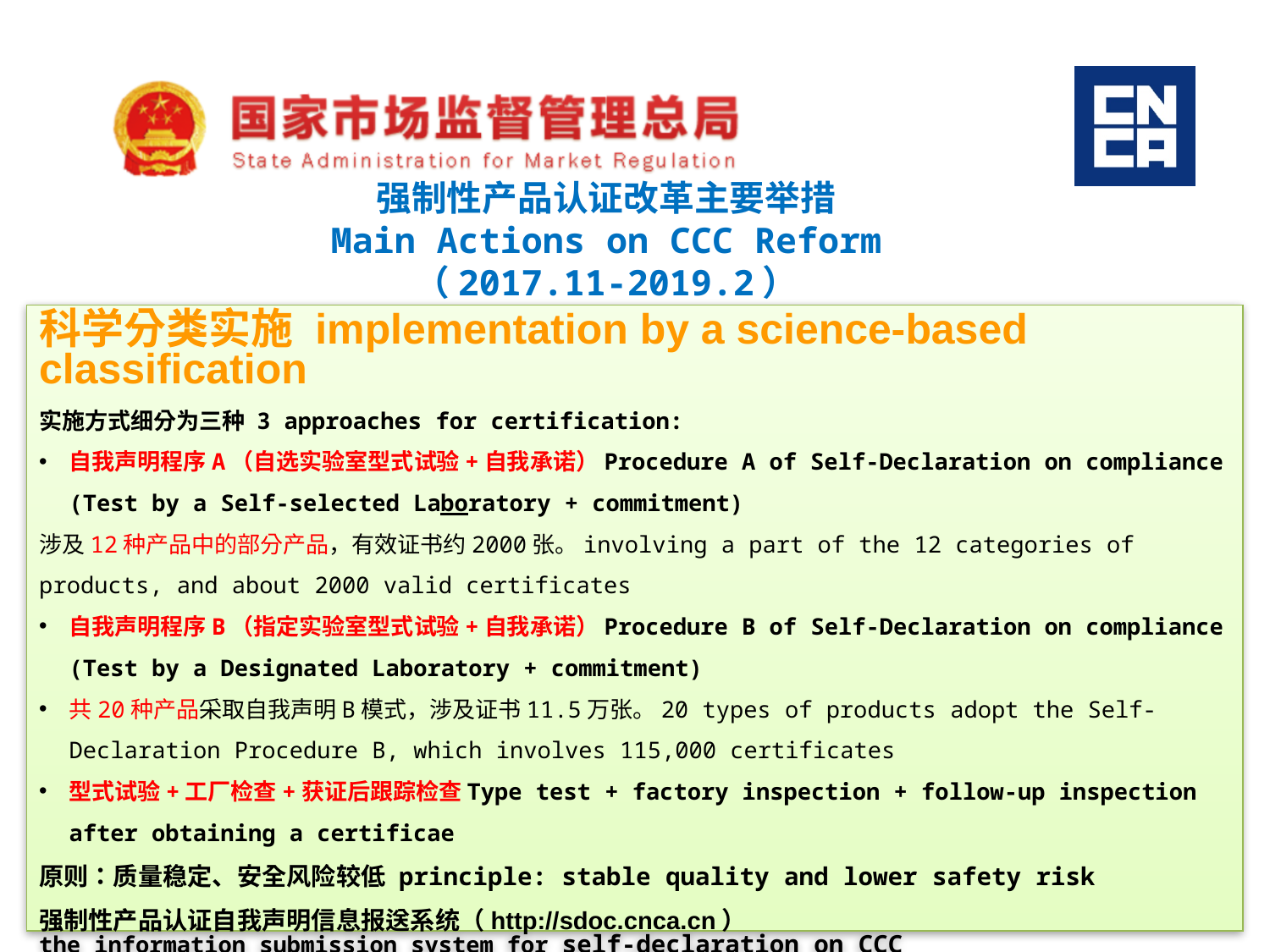

强制性产品认证改革主要举措
Main Actions on CCC Reform
（2017.11-2019.2）
科学分类实施 implementation by a science-based classification
实施方式细分为三种 3 approaches for certification:
自我声明程序A（自选实验室型式试验+自我承诺）Procedure A of Self-Declaration on compliance (Test by a Self-selected Laboratory + commitment)
涉及12种产品中的部分产品，有效证书约2000张。involving a part of the 12 categories of products, and about 2000 valid certificates
自我声明程序B（指定实验室型式试验+自我承诺）Procedure B of Self-Declaration on compliance (Test by a Designated Laboratory + commitment)
共20种产品采取自我声明B模式，涉及证书11.5万张。20 types of products adopt the Self-Declaration Procedure B, which involves 115,000 certificates
型式试验+工厂检查+获证后跟踪检查Type test + factory inspection + follow-up inspection after obtaining a certificae
原则：质量稳定、安全风险较低 principle: stable quality and lower safety risk
强制性产品认证自我声明信息报送系统（http://sdoc.cnca.cn）
the information submission system for self-declaration on CCC compliance（http://sdoc.cnca.cn）